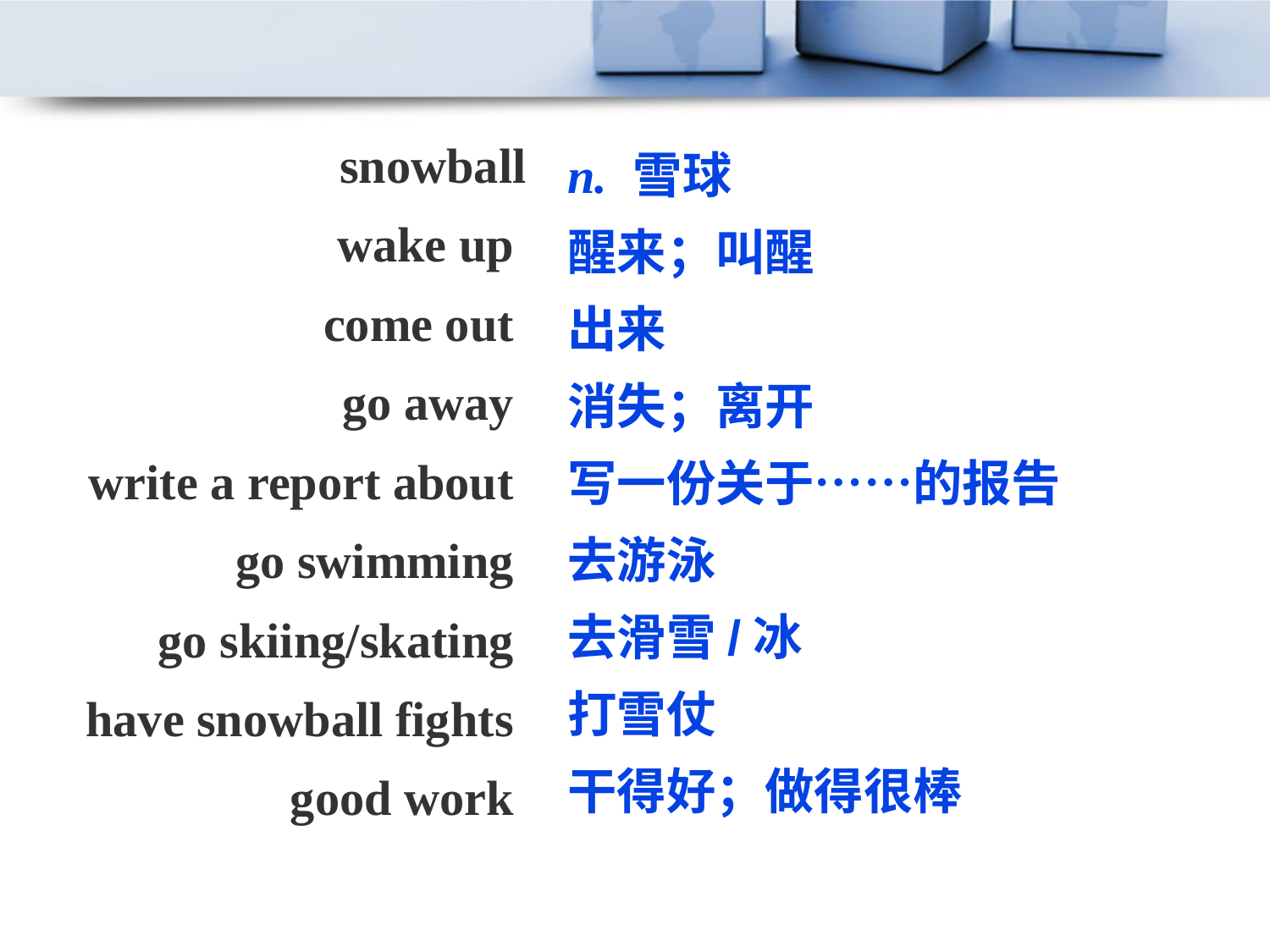

n. 雪球
醒来；叫醒
出来
消失；离开
写一份关于……的报告
去游泳
去滑雪/冰
打雪仗
干得好；做得很棒
snowball
wake up
come out
go away
write a report about
go swimming
go skiing/skating
have snowball fights
good work